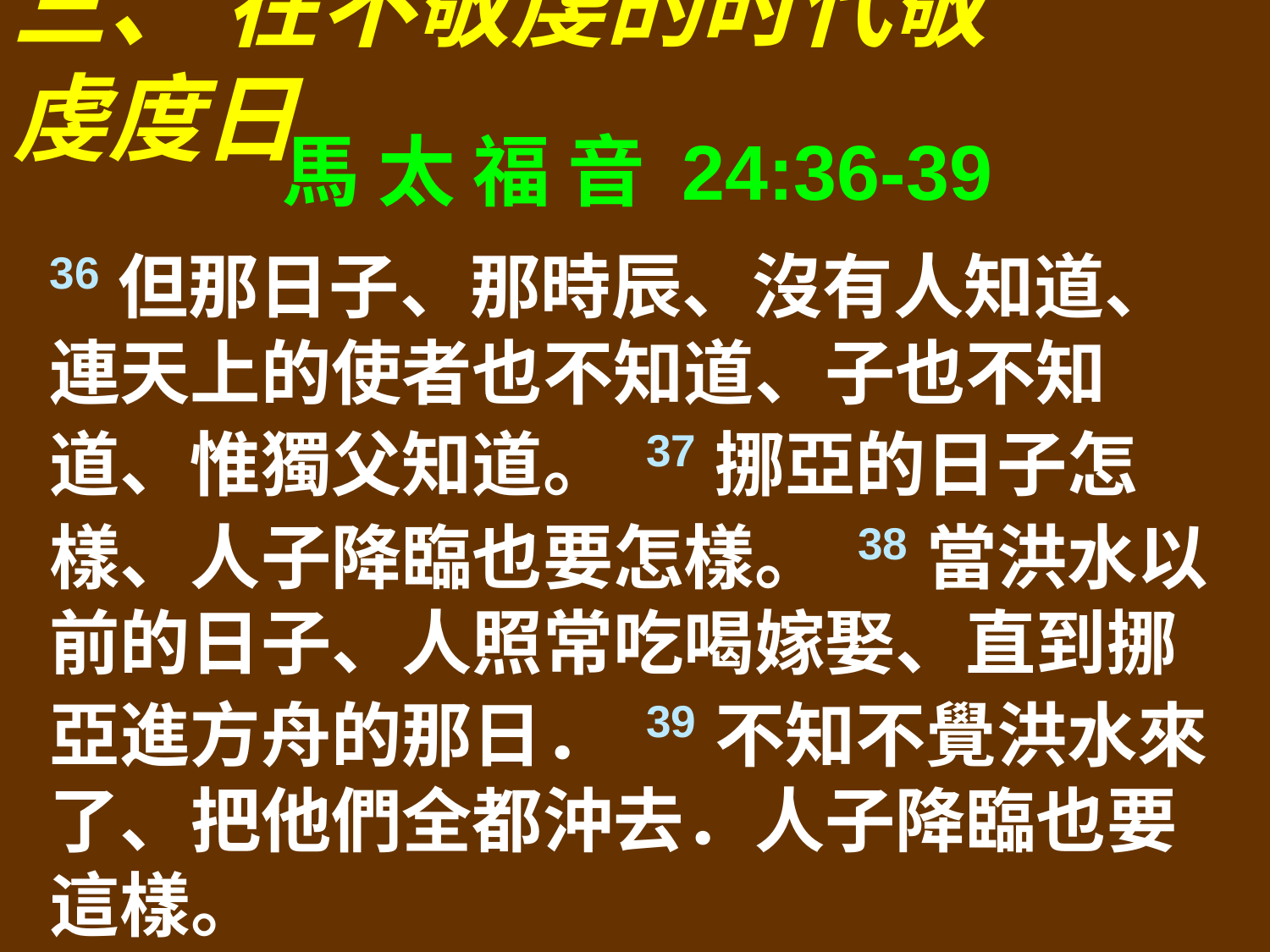

三、 在不敬虔的时代敬虔度日
馬 太 福 音 24:36-39
36但那日子、那時辰、沒有人知道、連天上的使者也不知道、子也不知道、惟獨父知道。 37挪亞的日子怎樣、人子降臨也要怎樣。 38當洪水以前的日子、人照常吃喝嫁娶、直到挪亞進方舟的那日． 39不知不覺洪水來了、把他們全都沖去．人子降臨也要這樣。